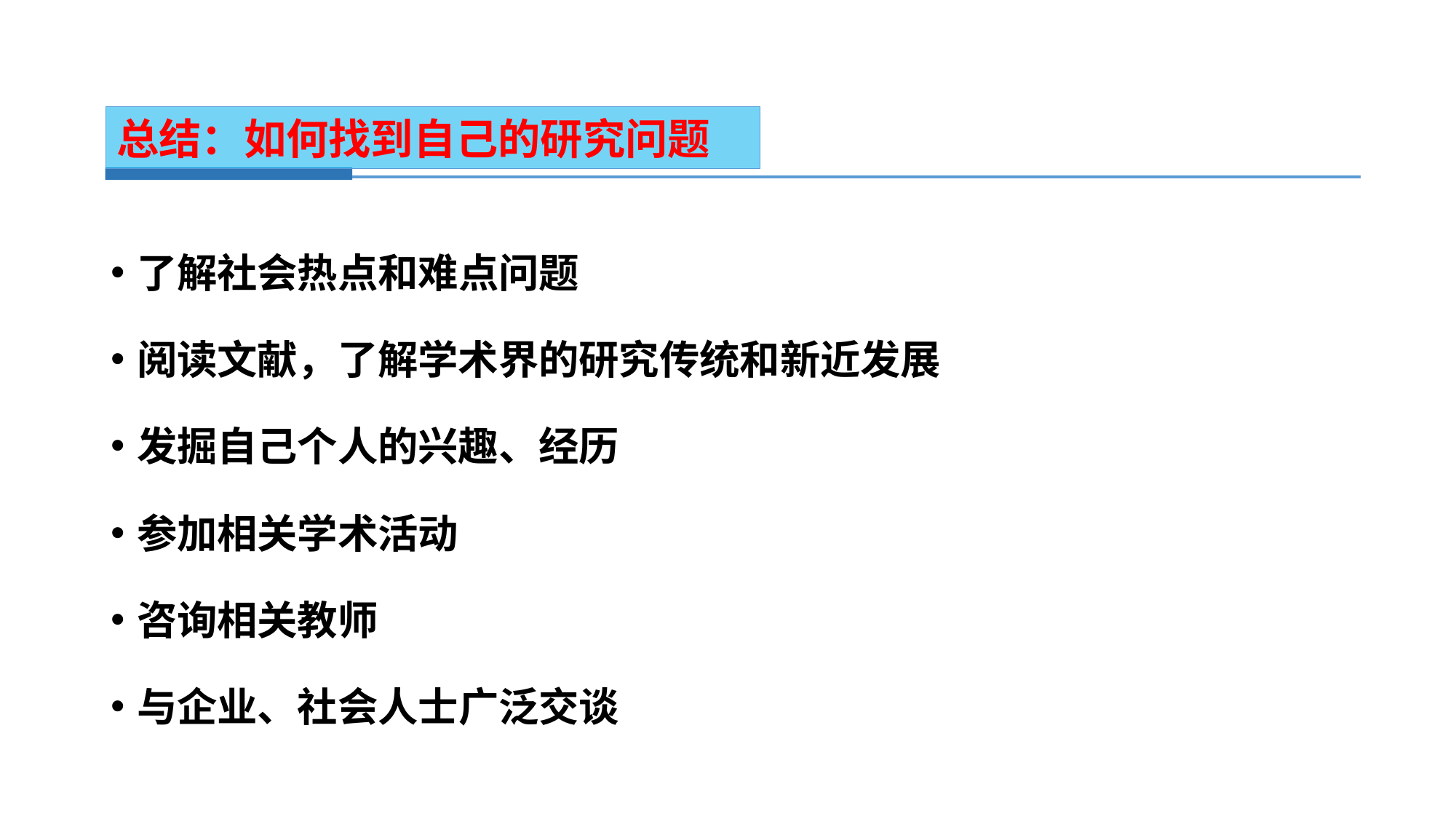

总结：如何找到自己的研究问题
了解社会热点和难点问题
阅读文献，了解学术界的研究传统和新近发展
发掘自己个人的兴趣、经历
参加相关学术活动
咨询相关教师
与企业、社会人士广泛交谈